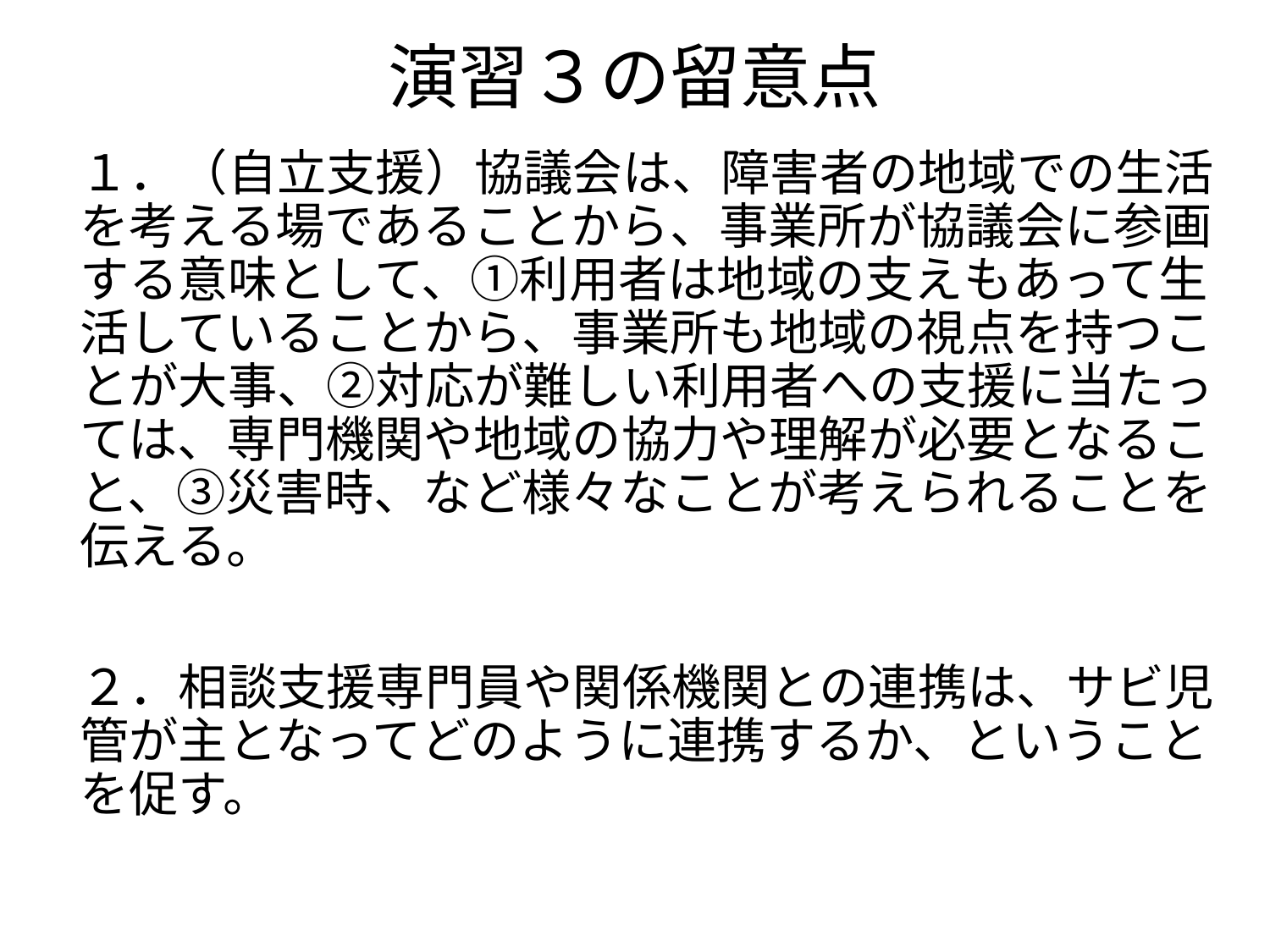

# 演習３の留意点
１．（自立支援）協議会は、障害者の地域での生活を考える場であることから、事業所が協議会に参画する意味として、①利用者は地域の支えもあって生活していることから、事業所も地域の視点を持つことが大事、②対応が難しい利用者への支援に当たっては、専門機関や地域の協力や理解が必要となること、③災害時、など様々なことが考えられることを伝える。

２．相談支援専門員や関係機関との連携は、サビ児管が主となってどのように連携するか、ということを促す。